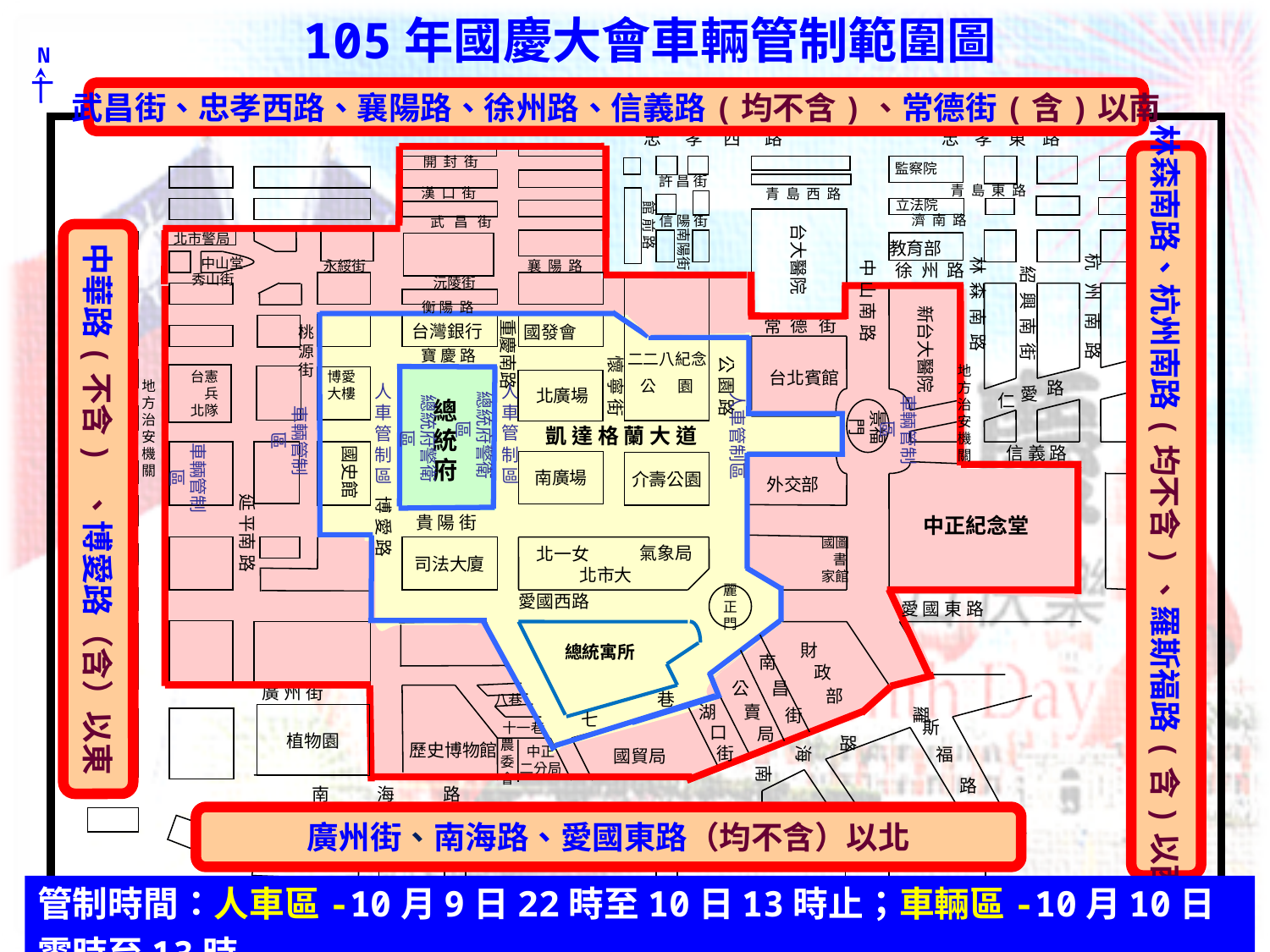

105年國慶大會車輛管制範圍圖

N

武昌街、忠孝西路、襄陽路、徐州路、信義路(均不含)、常德街(含)以南

忠      孝     西      路
忠    孝    東    路

林森南路、杭州南路(均不含)、羅斯福路(含)以西

開  封  街

監察院

許 昌 街

青  島  東  路
漢  口  街
青  島  西  路

館 前 路
立法院

濟  南  路
信 陽 街
武   昌   街

南陽街
台大醫院
中華路(不含) 、博愛路（含）以東
杭   州   南   路

北市警局

教育部

中 山 南 路
林  森  南  路

紹  興  南  街
永綏街
襄  陽  路

徐  州  路

中山堂
秀山街
沅陵街

衡 陽  路

重慶南路
桃
源
街
新台大醫院

德
街

常

台灣銀行

國發會

公 園 路
懷 寧 街

寶 慶 路
二二八紀念
公      園
地方治安機關

台北賓館
博愛
大樓
台憲
    兵
北隊

人
車
管
制
區

 總統府警衛區

路

地方治安機關
總統府警衛區
人
車
管
制
區

人車管制區
車輛管制區
愛

仁

車輛管制區

北廣場

景福門
總
統
府

凱 達 格 蘭 大 道
車輛管制區

信 義 路
國史館

南廣場
介壽公園

金 山 南 路

延 平南 路

博 愛 路

外交部
中正紀念堂
中              華              路

貴 陽 街

國圖
  書
家館

司法大廈

氣象局

北一女

北市大

麗
正
門

愛國西路
愛 國 東 路

財

總統寓所

南

政

公
昌

部
廣 州 街

巷
八巷

羅
賣

街

湖

七

局
斯

十一巷
口

路

植物園
歷史博物館

福
海

中正
二分局
國貿局
街
農
委
會

南

路

南            海            路

廣州街、南海路、愛國東路（均不含）以北

和     平    西    路

管制時間：人車區-10月9日22時至10日13時止；車輛區-10月10日零時至13時